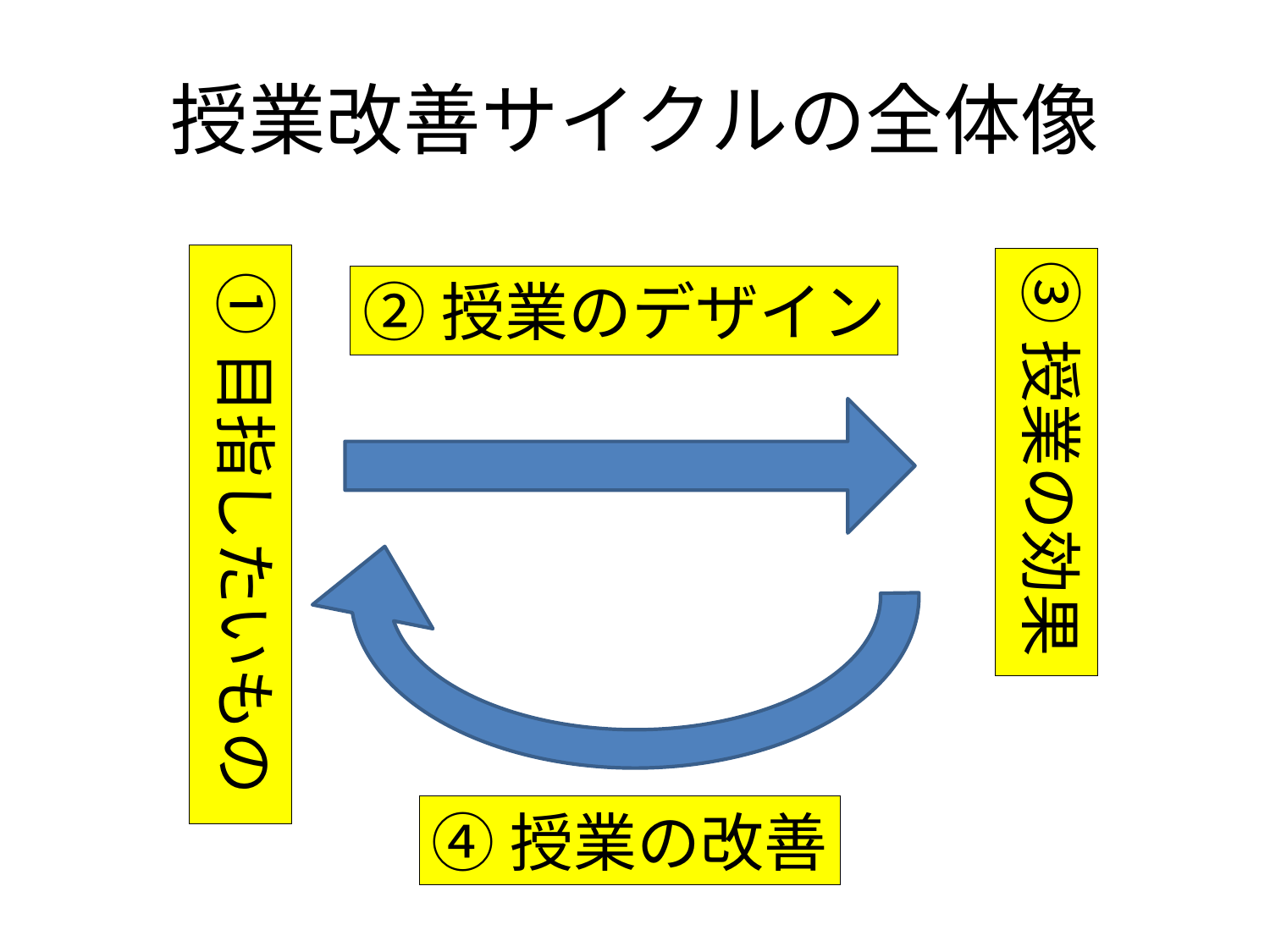

# 授業改善サイクルの全体像
 ①目指したいもの
③授業の効果
②授業のデザイン

④授業の改善